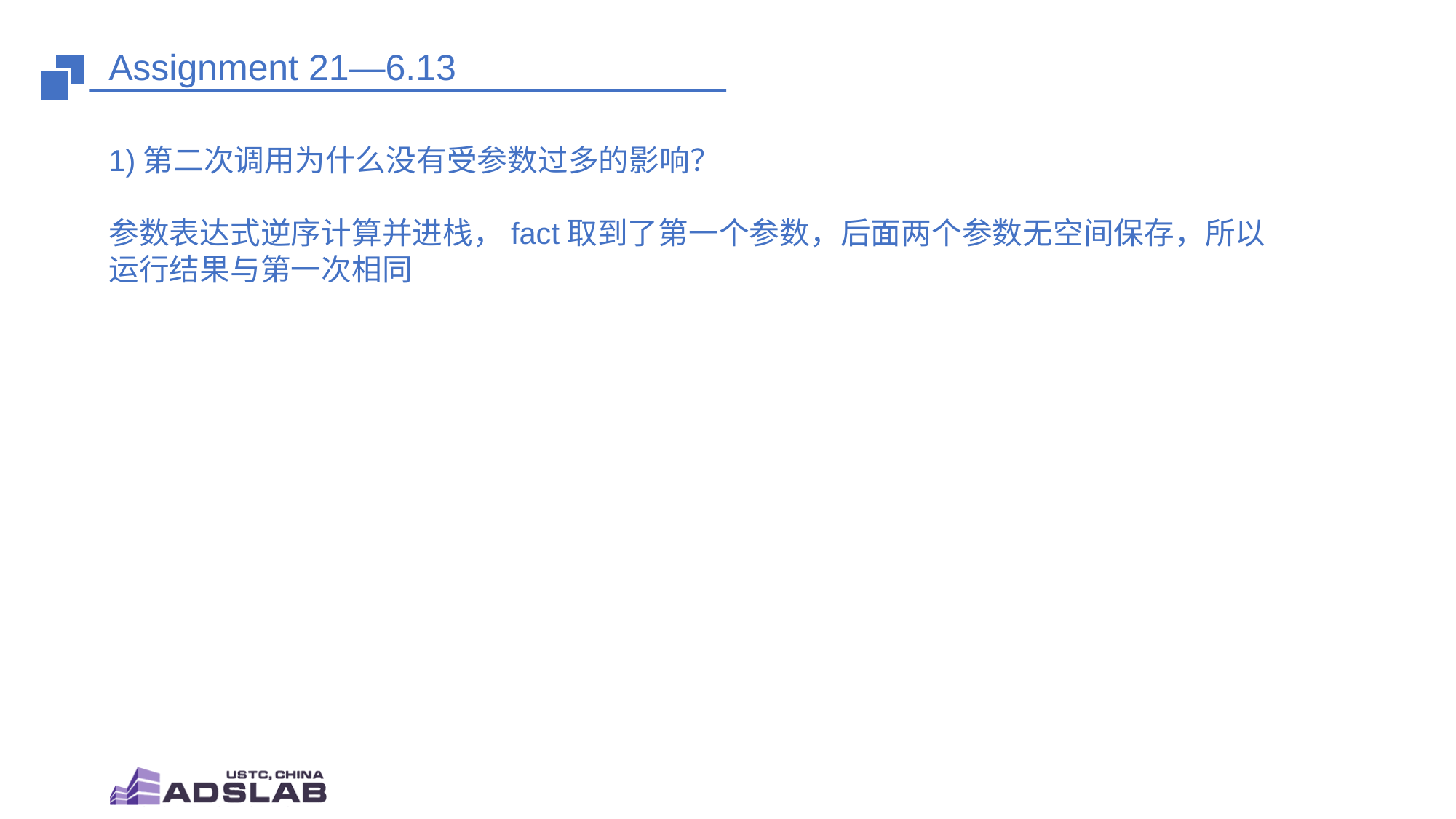

# Assignment 21—6.13
1)第二次调用为什么没有受参数过多的影响？

参数表达式逆序计算并进栈，fact取到了第一个参数，后面两个参数无空间保存，所以运行结果与第一次相同